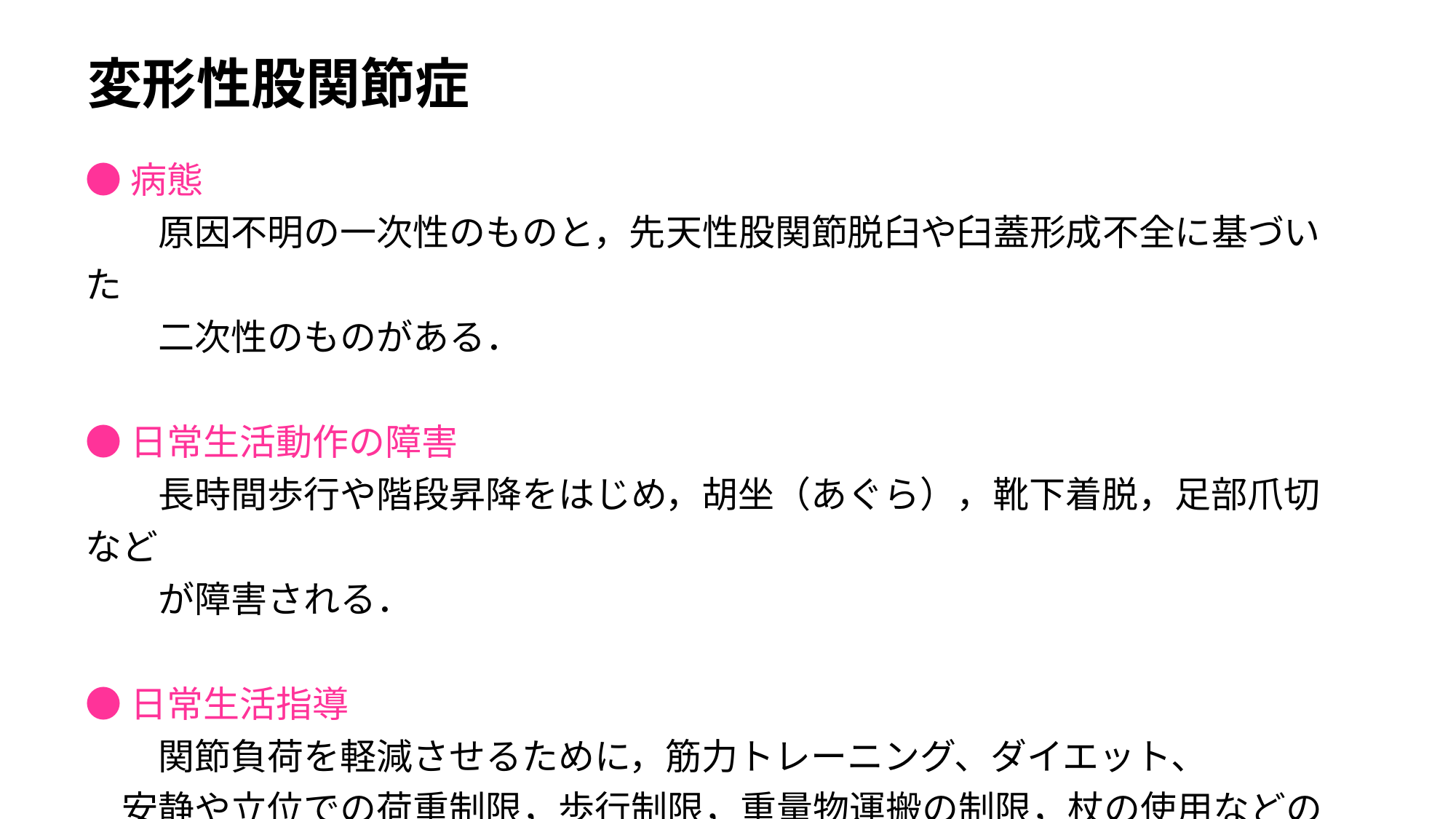

変形性股関節症
●病態
　　原因不明の一次性のものと，先天性股関節脱臼や臼蓋形成不全に基づいた
　　二次性のものがある．

●日常生活動作の障害
　　長時間歩行や階段昇降をはじめ，胡坐（あぐら），靴下着脱，足部爪切など
　　が障害される．

●日常生活指導
　　関節負荷を軽減させるために，筋力トレーニング、ダイエット、
　安静や立位での荷重制限，歩行制限，重量物運搬の制限，杖の使用などの指導